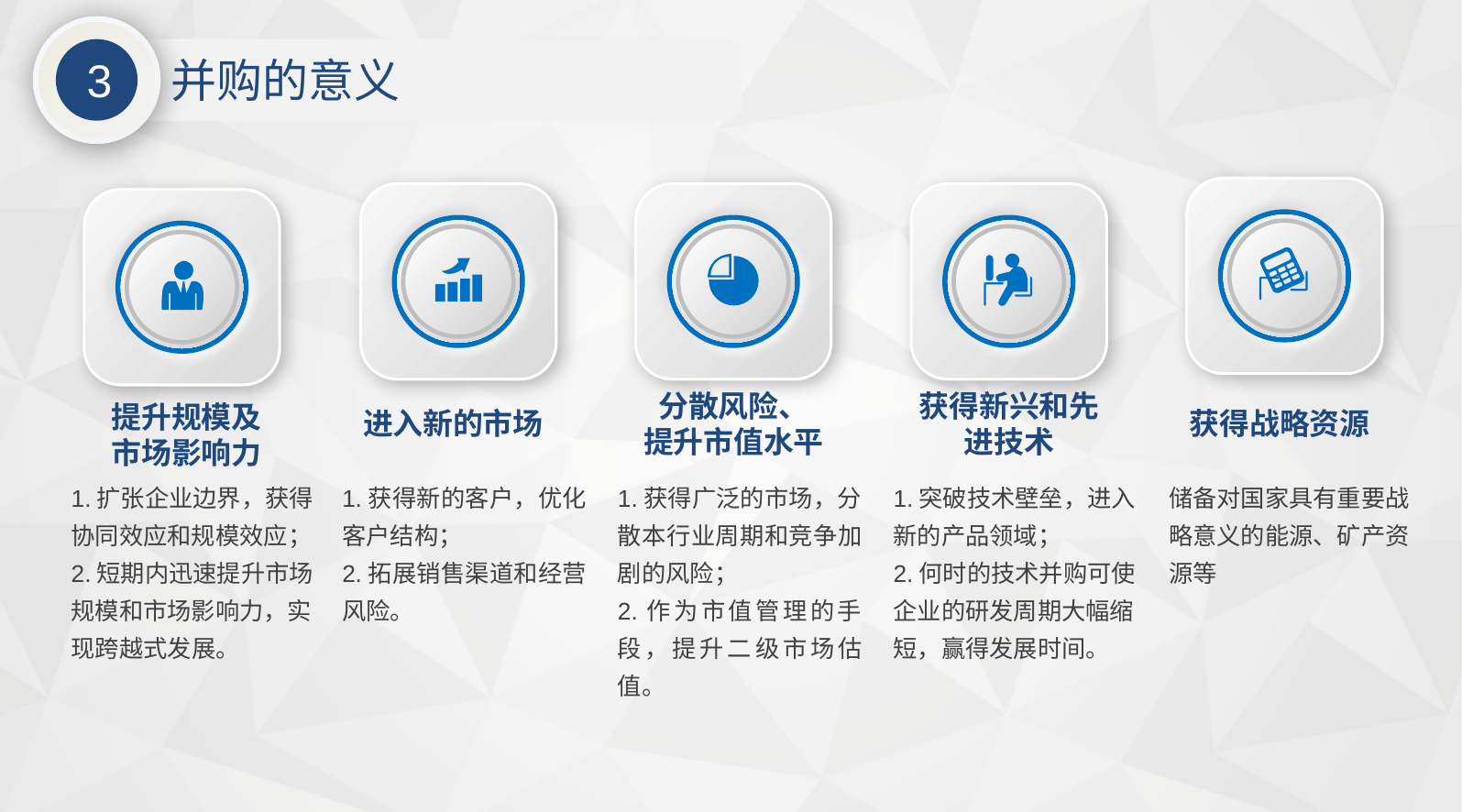

3

并购的意义

进入新的市场
分散风险、
提升市值水平
获得新兴和先进技术
获得战略资源
提升规模及
市场影响力
1.扩张企业边界，获得协同效应和规模效应；
2.短期内迅速提升市场规模和市场影响力，实现跨越式发展。
1.获得新的客户，优化客户结构；
2.拓展销售渠道和经营风险。
1.获得广泛的市场，分散本行业周期和竞争加剧的风险；
2.作为市值管理的手段，提升二级市场估值。
1.突破技术壁垒，进入新的产品领域；
2.何时的技术并购可使企业的研发周期大幅缩短，赢得发展时间。
储备对国家具有重要战略意义的能源、矿产资源等